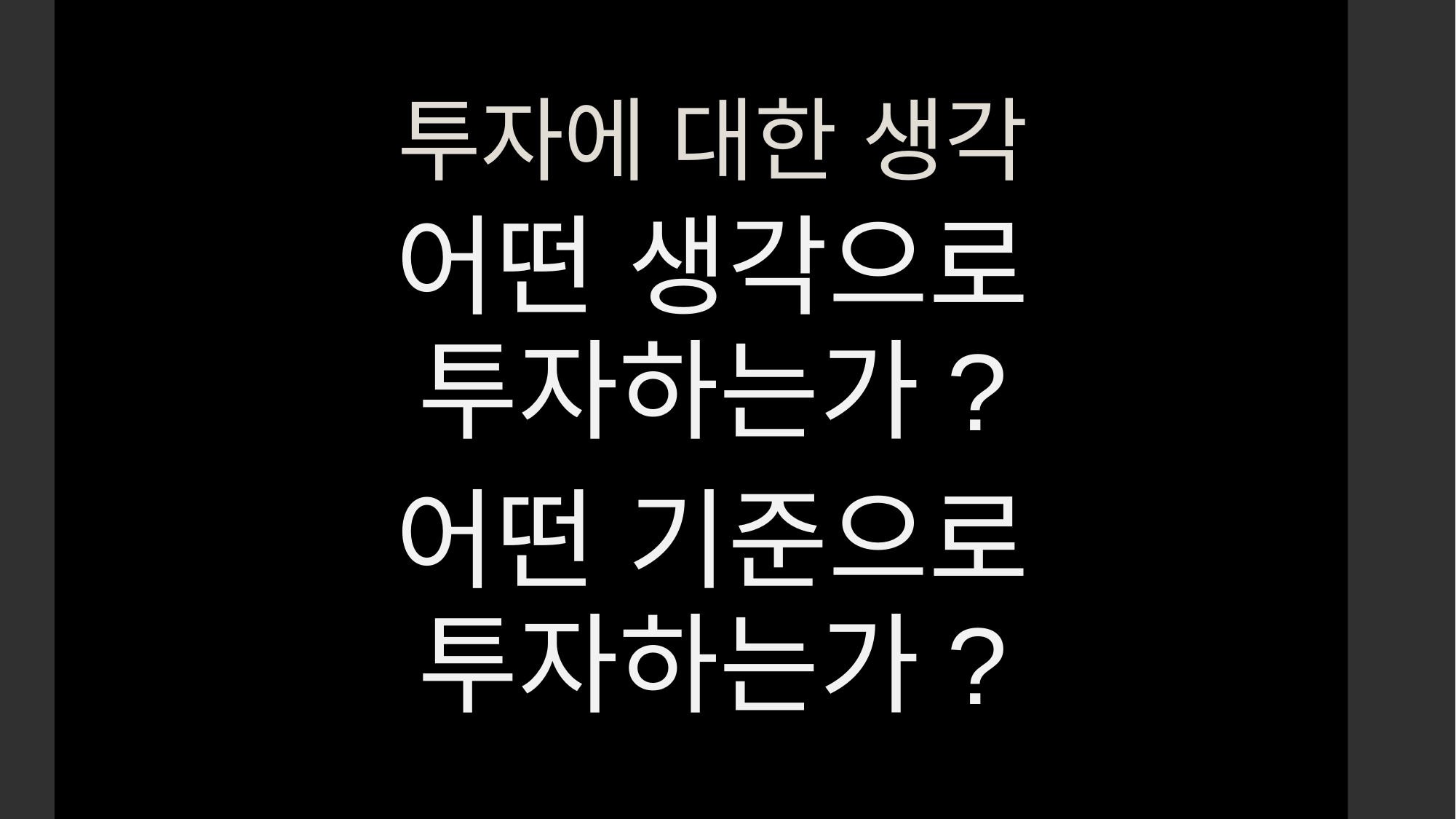

# 투자에 대한 생각
어떤 생각으로 투자하는가?
어떤 기준으로 투자하는가?